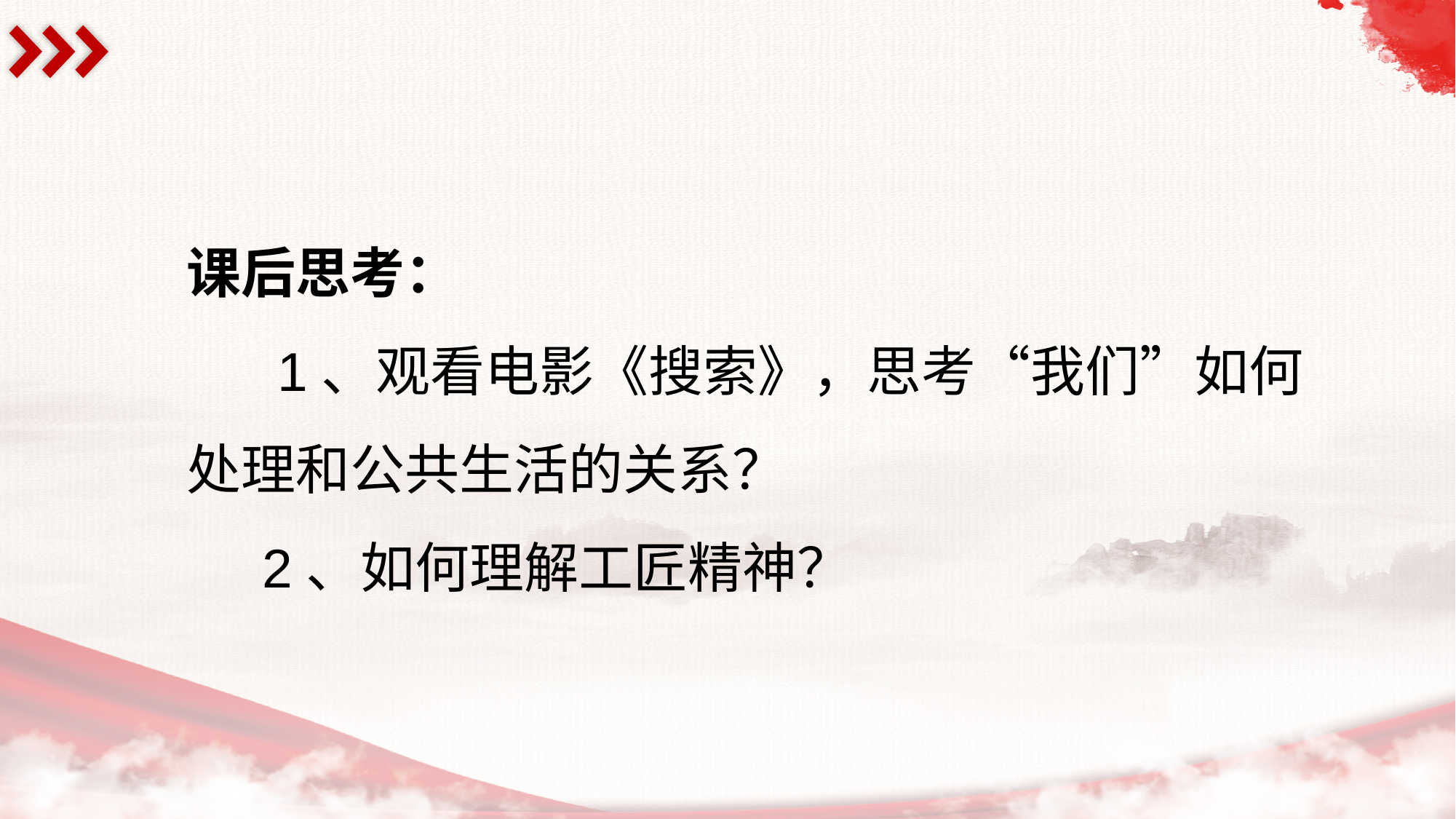

课后思考：
      1、观看电影《搜索》，思考“我们”如何处理和公共生活的关系？
     2、如何理解工匠精神？